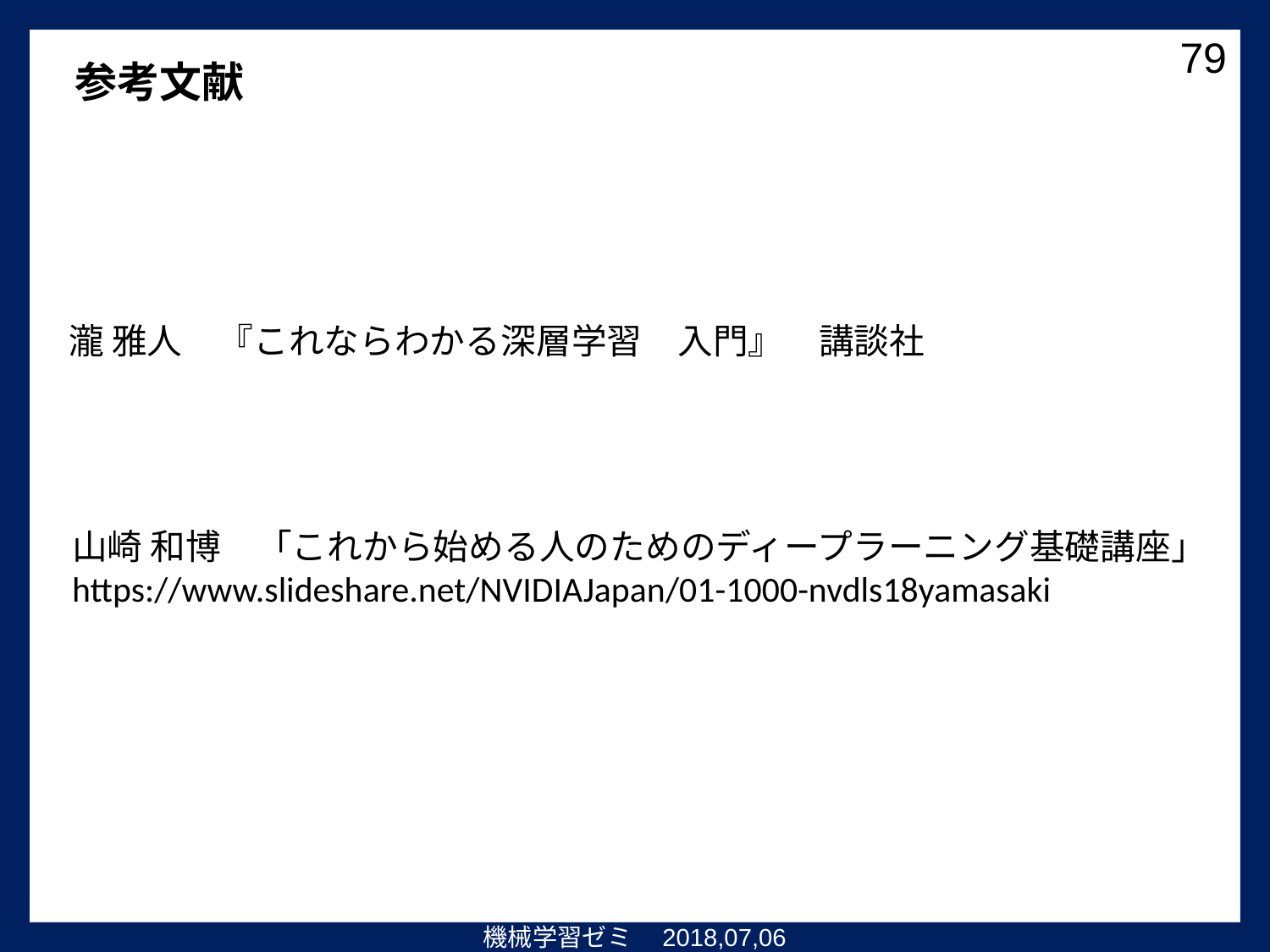

79
参考文献
瀧 雅人　『これならわかる深層学習　入門』　講談社
山崎 和博　「これから始める人のためのディープラーニング基礎講座」
https://www.slideshare.net/NVIDIAJapan/01-1000-nvdls18yamasaki